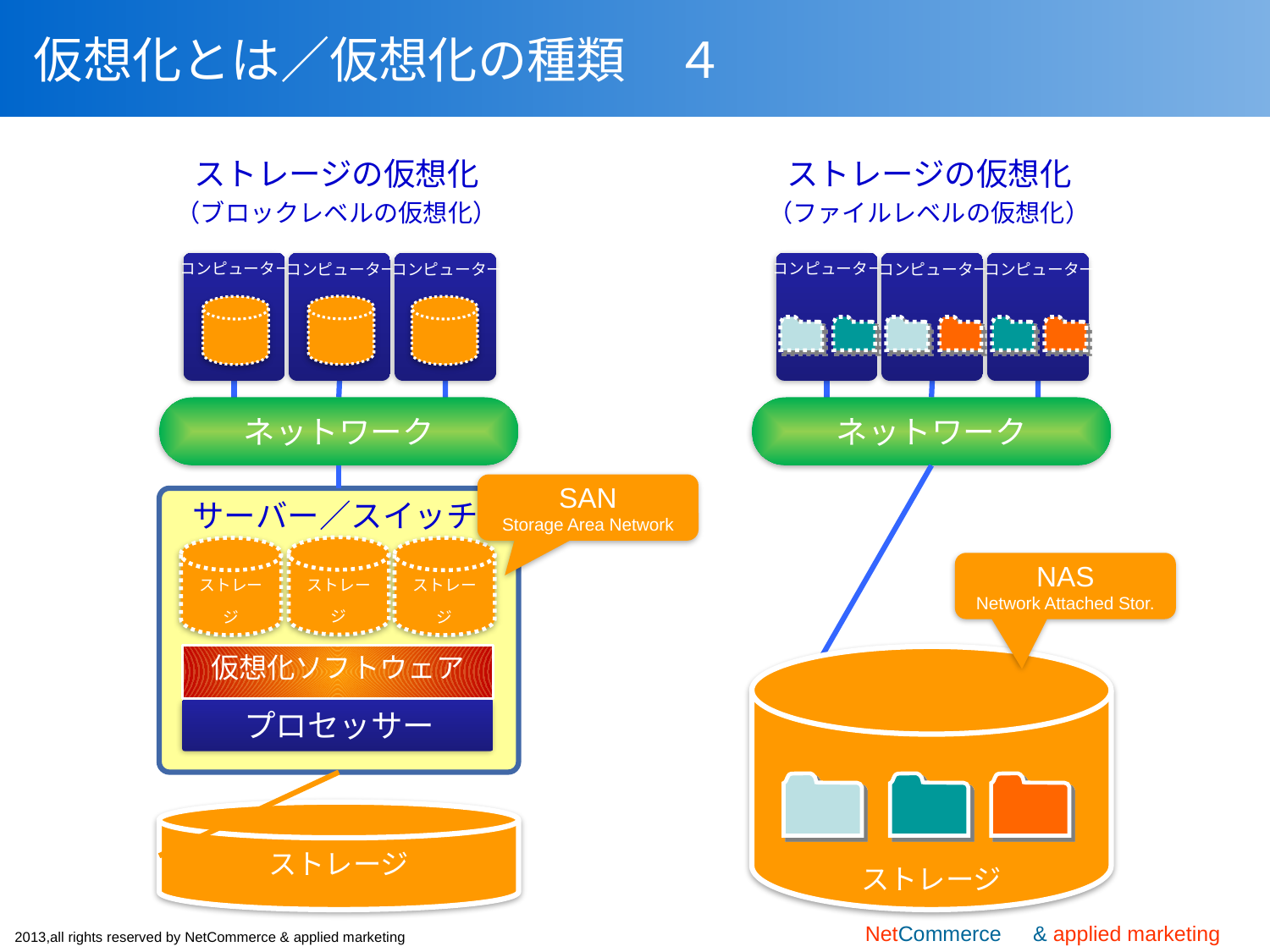

# 仮想化とは／仮想化の種類　４

ストレージの仮想化
（ブロックレベルの仮想化）
ストレージの仮想化
（ファイルレベルの仮想化）

コンピューター

コンピューター
コンピューター

ネットワーク

ストレージ

コンピューター

コンピューター
コンピューター

ネットワーク
SAN
Storage Area Network

サーバー／スイッチ
ストレージ
ストレージ
ストレージ
NAS
Network Attached Stor.
仮想化ソフトウェア

プロセッサー
ストレージ